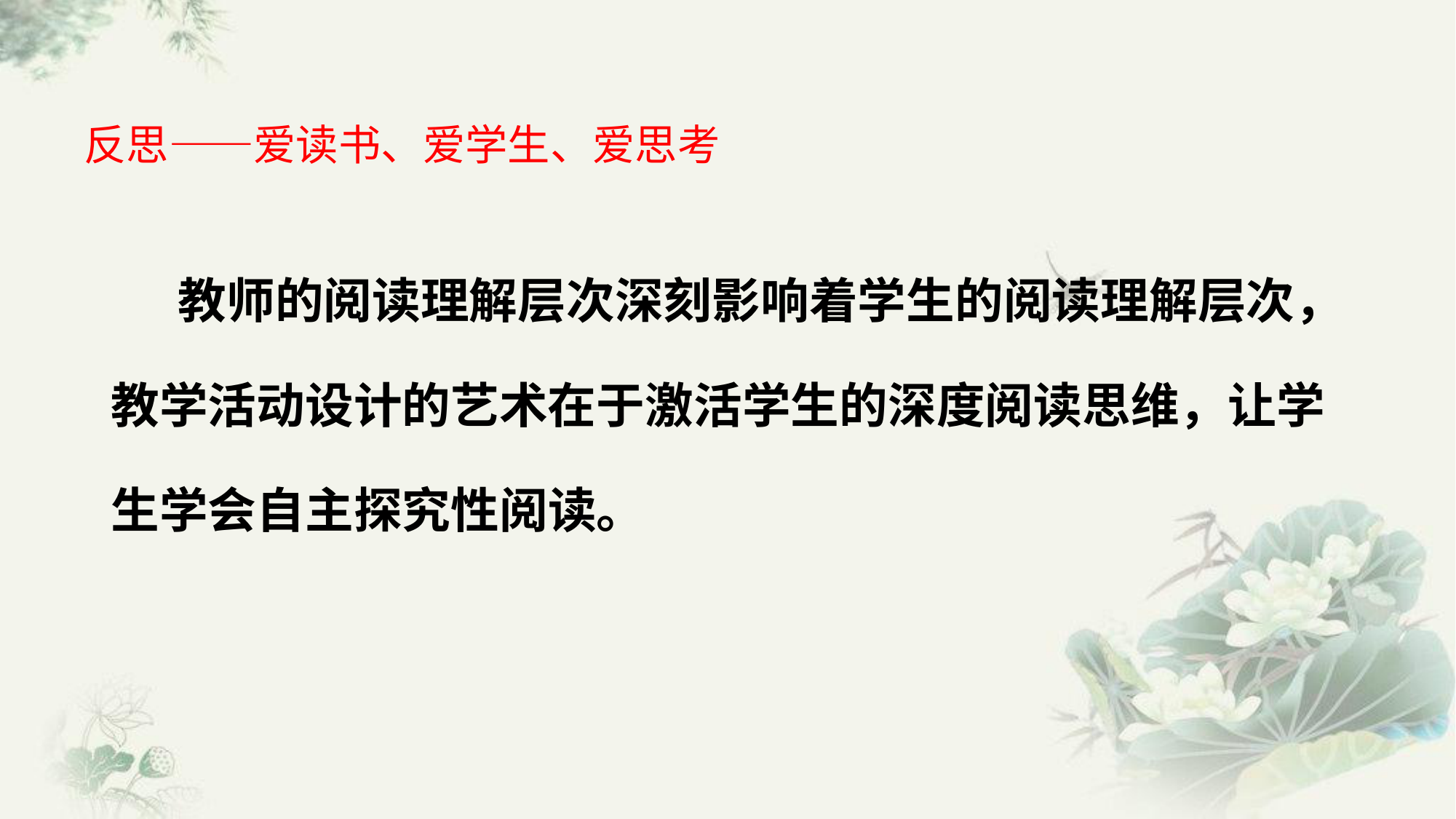

反思——爱读书、爱学生、爱思考
     教师的阅读理解层次深刻影响着学生的阅读理解层次，教学活动设计的艺术在于激活学生的深度阅读思维，让学生学会自主探究性阅读。